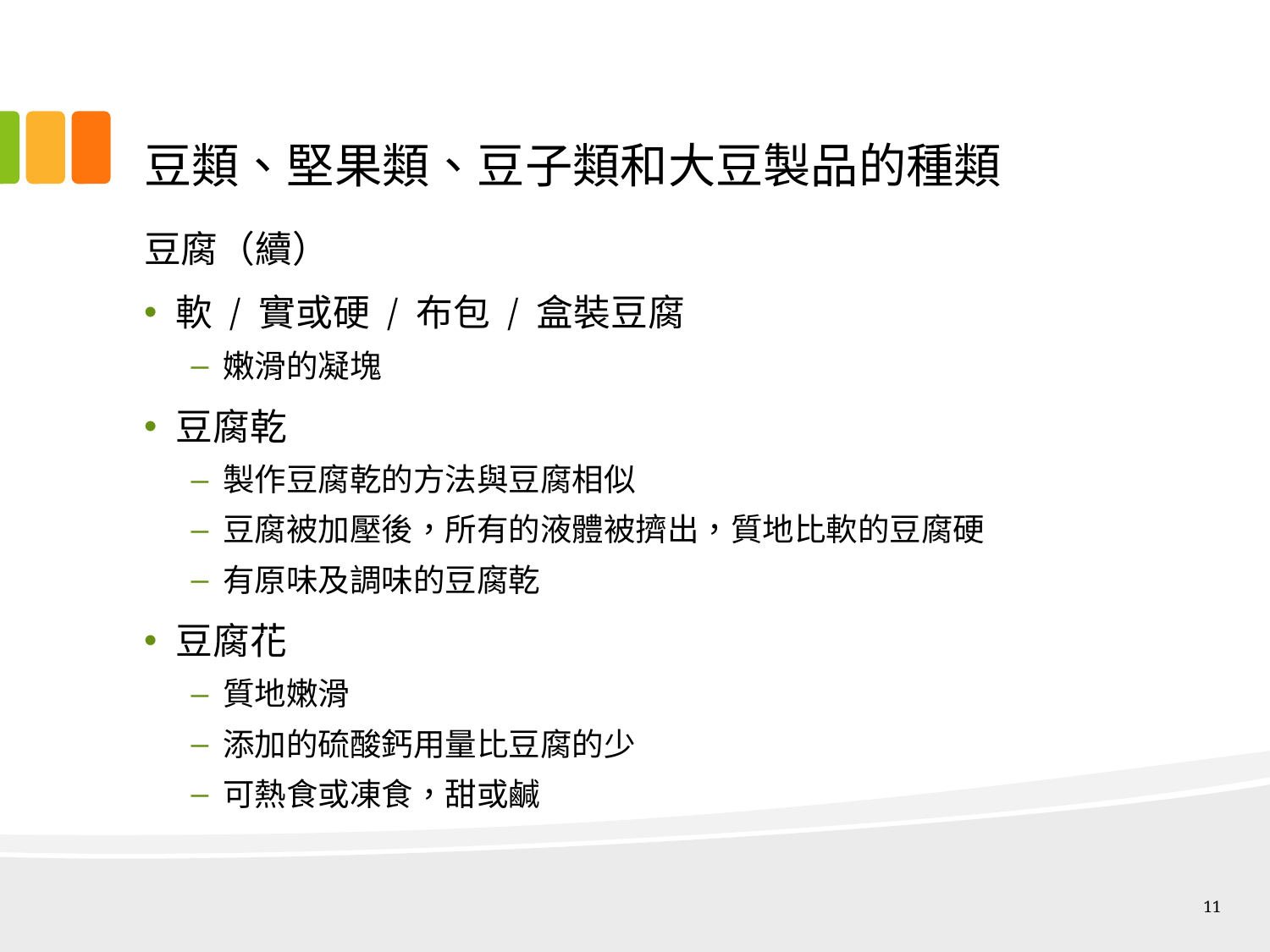

# 豆類、堅果類、豆子類和大豆製品的種類
豆腐（續）
軟 / 實或硬 / 布包 / 盒裝豆腐
嫩滑的凝塊
豆腐乾
製作豆腐乾的方法與豆腐相似
豆腐被加壓後，所有的液體被擠出，質地比軟的豆腐硬
有原味及調味的豆腐乾
豆腐花
質地嫩滑
添加的硫酸鈣用量比豆腐的少
可熱食或凍食，甜或鹹
11